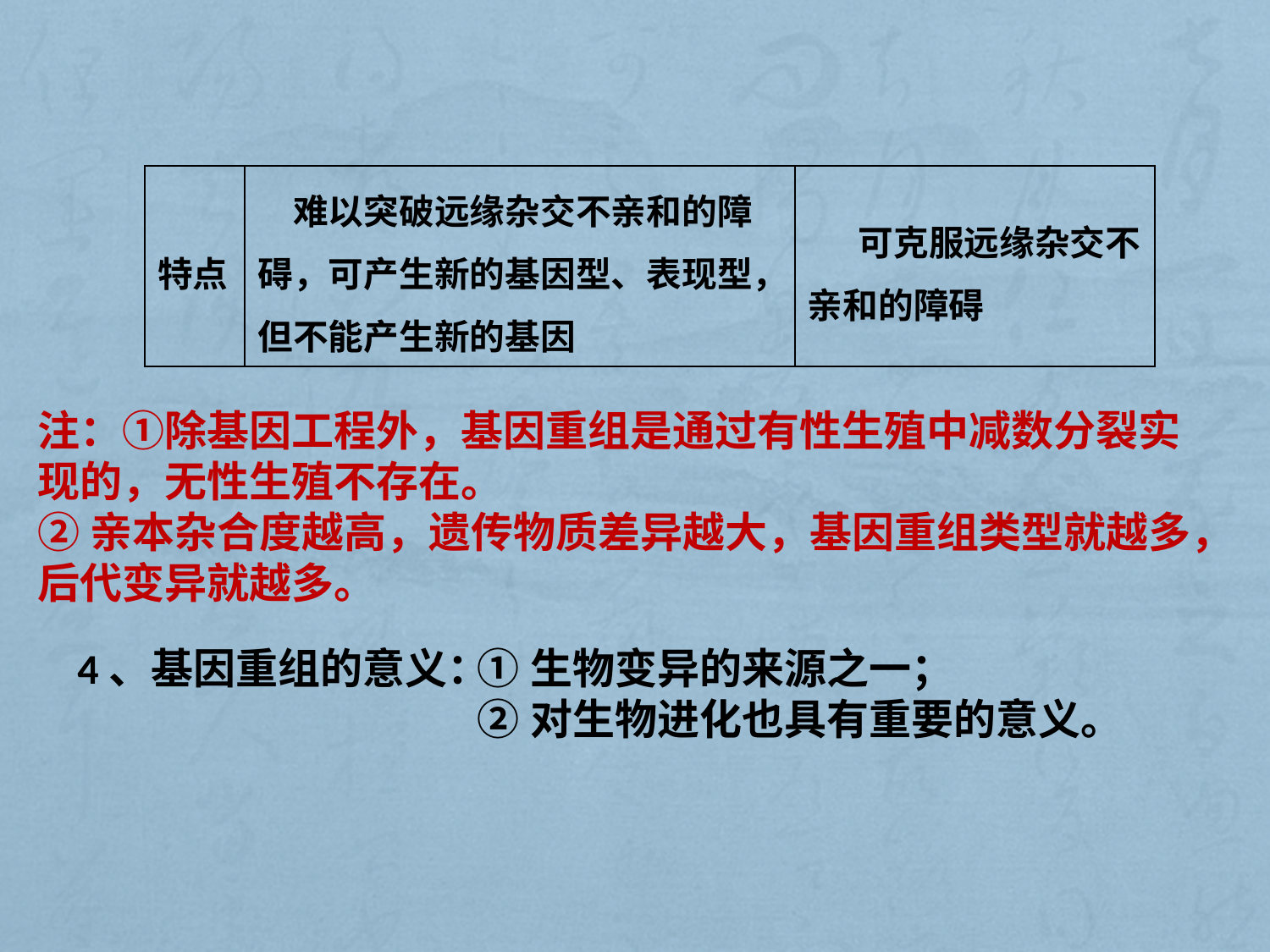

| 特点 | 难以突破远缘杂交不亲和的障碍，可产生新的基因型、表现型，但不能产生新的基因 | 可克服远缘杂交不亲和的障碍 |
| --- | --- | --- |
注：①除基因工程外，基因重组是通过有性生殖中减数分裂实现的，无性生殖不存在。
②亲本杂合度越高，遗传物质差异越大，基因重组类型就越多，后代变异就越多。
4、基因重组的意义：
①生物变异的来源之一；
②对生物进化也具有重要的意义。